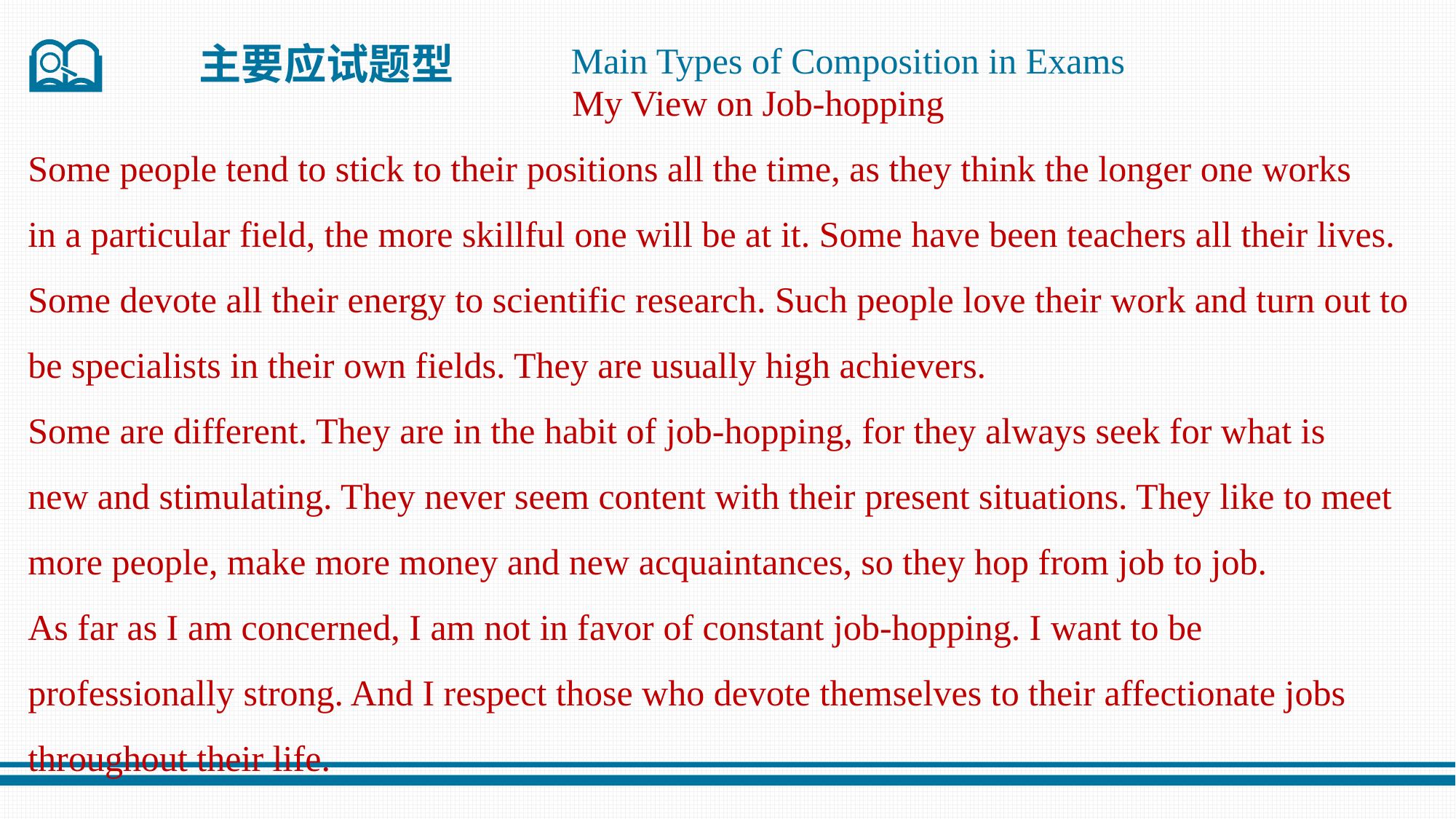

主要应试题型
Main Types of Composition in Exams
 My View on Job-hopping
Some people tend to stick to their positions all the time, as they think the longer one works
in a particular field, the more skillful one will be at it. Some have been teachers all their lives.
Some devote all their energy to scientific research. Such people love their work and turn out to
be specialists in their own fields. They are usually high achievers.
Some are different. They are in the habit of job-hopping, for they always seek for what is
new and stimulating. They never seem content with their present situations. They like to meet
more people, make more money and new acquaintances, so they hop from job to job.
As far as I am concerned, I am not in favor of constant job-hopping. I want to be
professionally strong. And I respect those who devote themselves to their affectionate jobs
throughout their life.